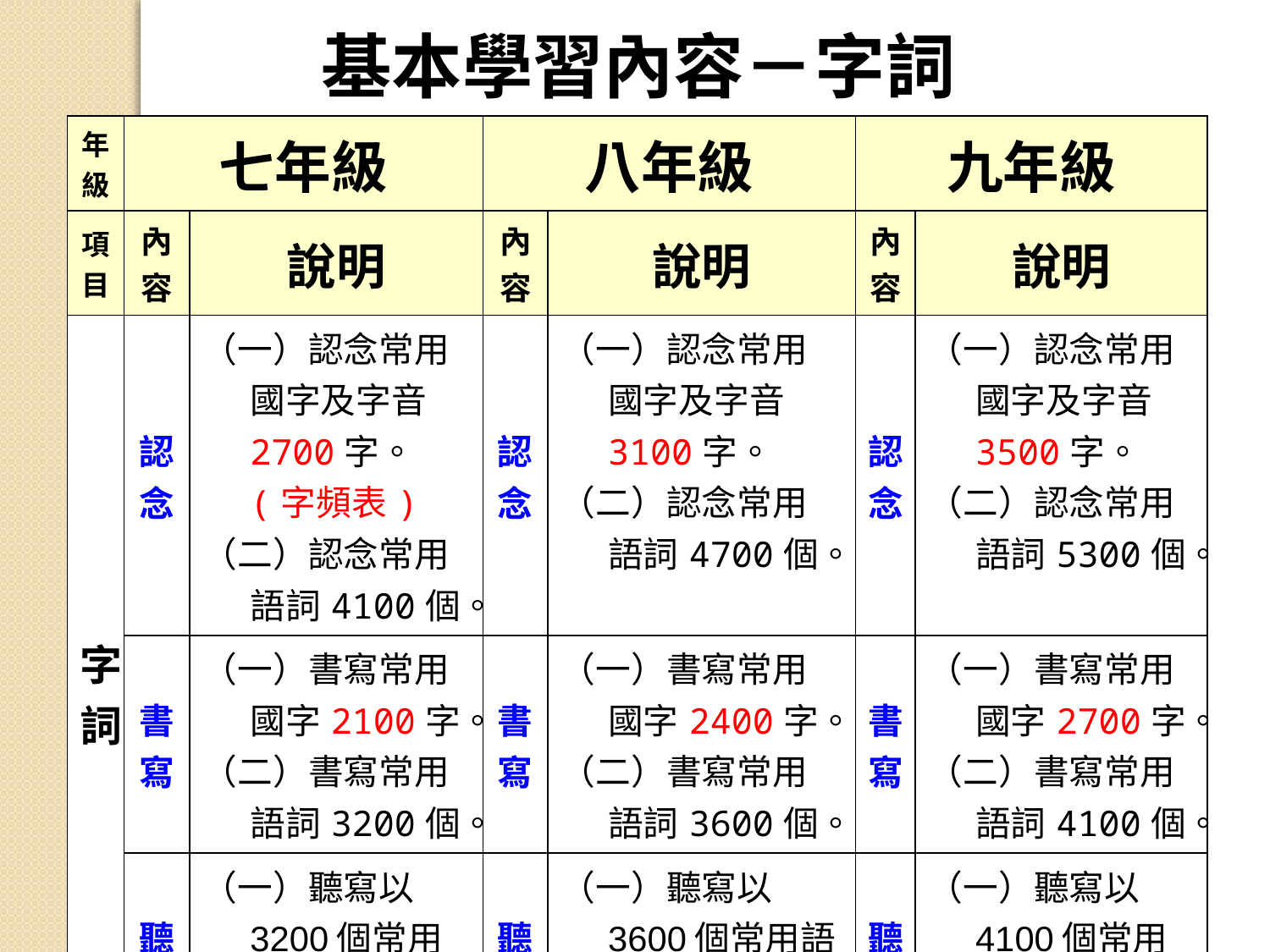

基本學習內容－字詞
| 年 級 | 七年級 |  | 八年級 |  | 九年級 |  |
| --- | --- | --- | --- | --- | --- | --- |
| 項 目 | 內 容 | 說明 | 內 容 | 說明 | 內 容 | 說明 |
| 字 詞 | 認 念 | （一）認念常用國字及字音2700字。(字頻表) （二）認念常用語詞4100個。 | 認 念 | （一）認念常用國字及字音3100字。 （二）認念常用語詞4700個。 | 認 念 | （一）認念常用國字及字音3500字。 （二）認念常用語詞5300個。 |
|  | 書 寫 | （一）書寫常用國字2100字。 （二）書寫常用語詞3200個。 | 書 寫 | （一）書寫常用國字2400字。 （二）書寫常用語詞3600個。 | 書 寫 | （一）書寫常用國字2700字。 （二）書寫常用語詞4100個。 |
|  | 聽 寫 | （一）聽寫以3200個常用語詞為範圍的句子或段落。 | 聽 寫 | （一）聽寫以3600個常用語詞為範圍的句子或段落。 | 聽 寫 | （一）聽寫以4100個常用語詞為範圍的句子或段落。 |